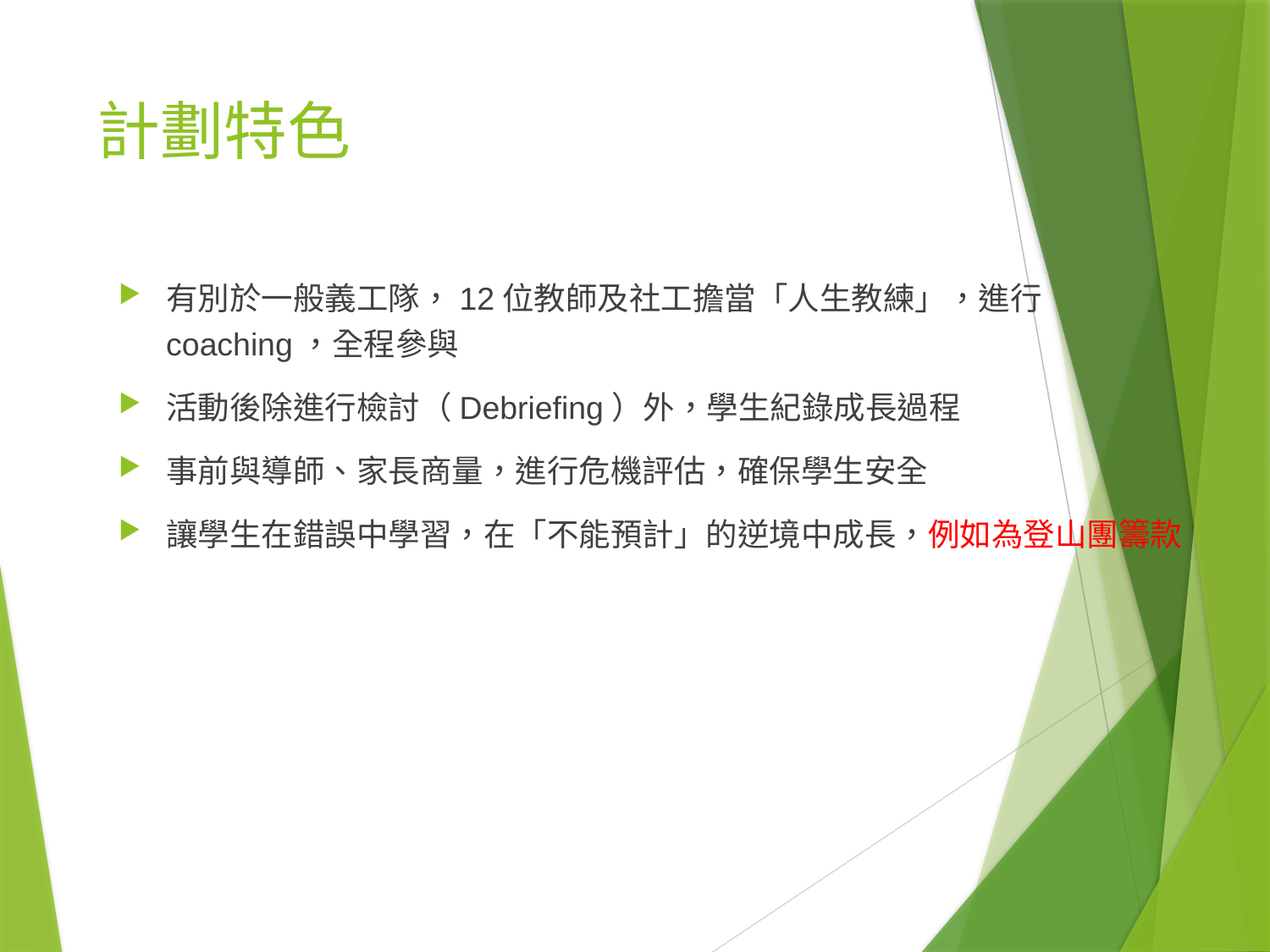

# 計劃特色
有別於一般義工隊，12位教師及社工擔當「人生教練」，進行coaching，全程參與
活動後除進行檢討（Debriefing）外，學生紀錄成長過程
事前與導師、家長商量，進行危機評估，確保學生安全
讓學生在錯誤中學習，在「不能預計」的逆境中成長，例如為登山團籌款